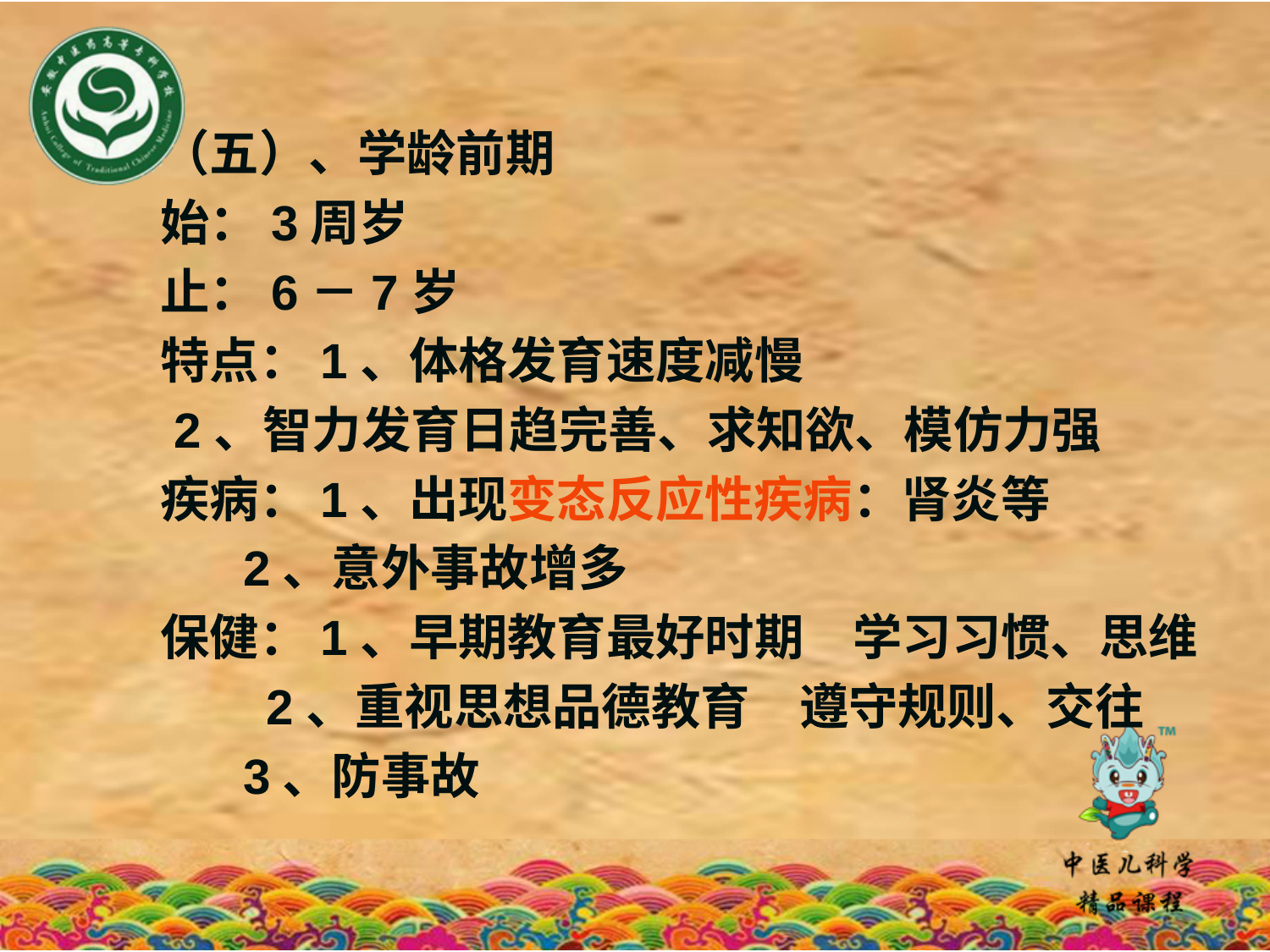

（五）、学龄前期
始：3周岁
止：6－7岁
特点：1、体格发育速度减慢
 2、智力发育日趋完善、求知欲、模仿力强
疾病：1、出现变态反应性疾病：肾炎等
      2、意外事故增多
保健：1、早期教育最好时期　学习习惯、思维
　    2、重视思想品德教育　遵守规则、交往
      3、防事故